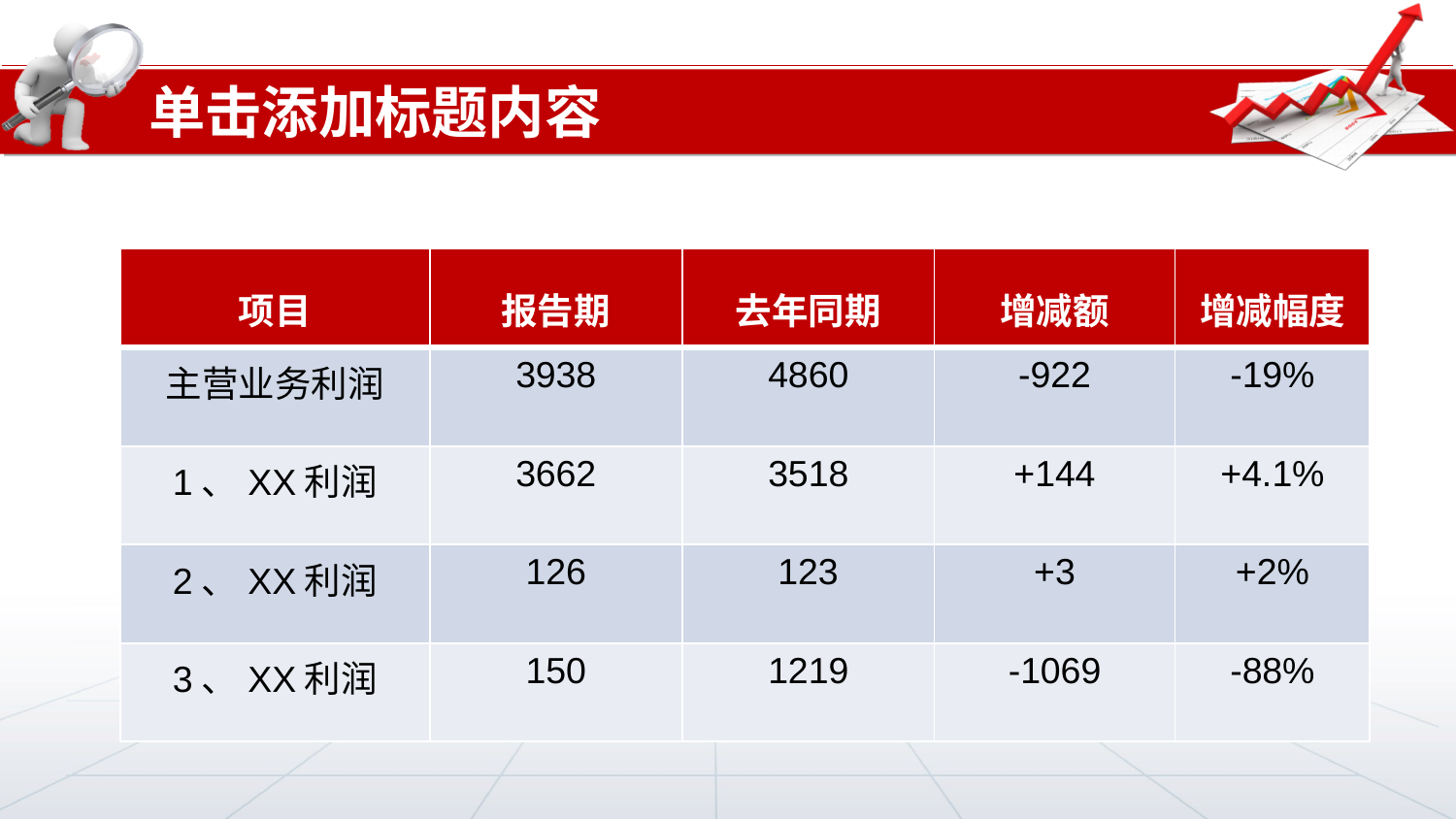

单击添加标题内容
| 项目 | 报告期 | 去年同期 | 增减额 | 增减幅度 |
| --- | --- | --- | --- | --- |
| 主营业务利润 | 3938 | 4860 | -922 | -19% |
| 1、XX利润 | 3662 | 3518 | +144 | +4.1% |
| 2、XX利润 | 126 | 123 | +3 | +2% |
| 3、XX利润 | 150 | 1219 | -1069 | -88% |